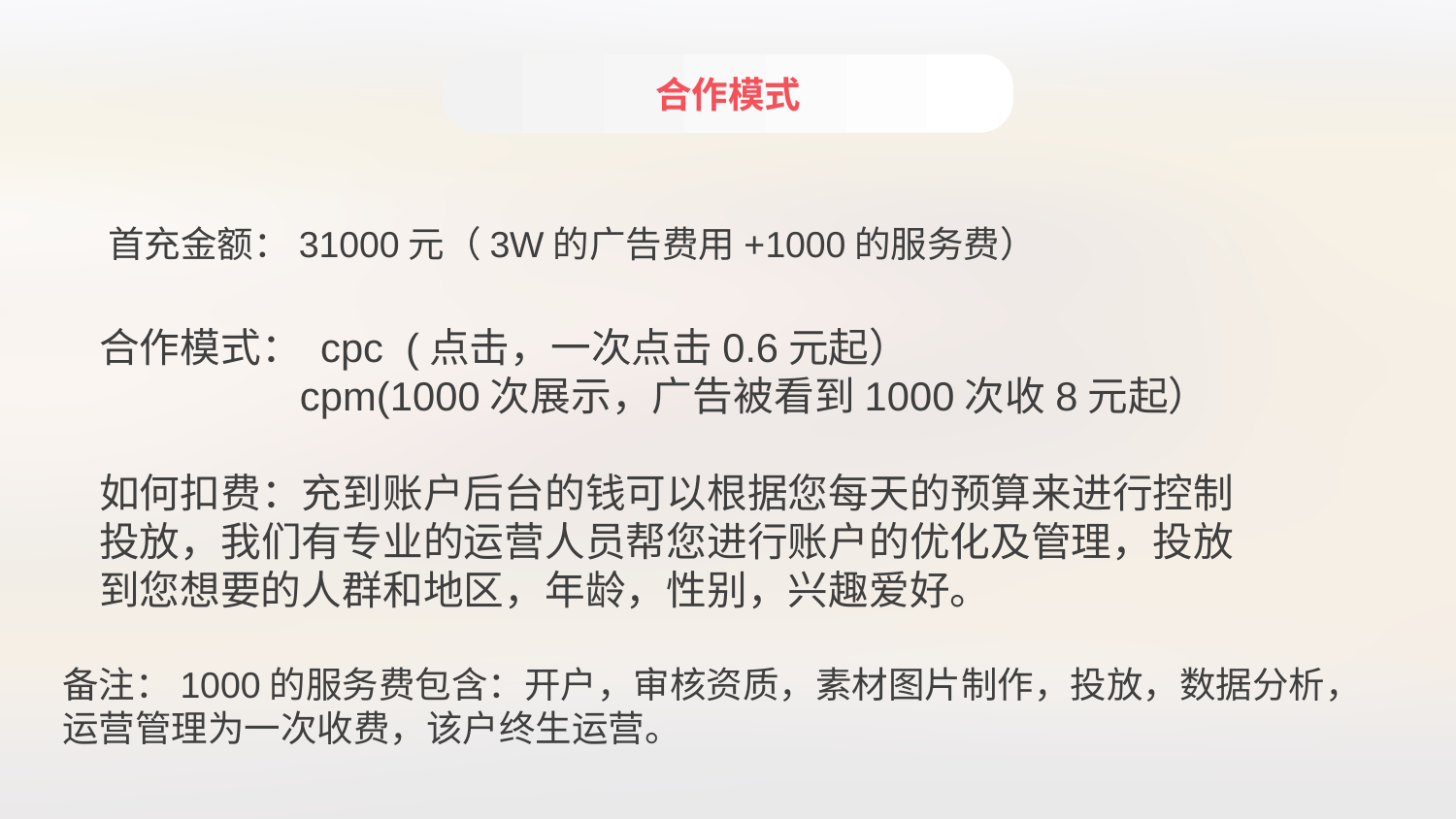

合作模式
 首充金额：31000元（3W的广告费用+1000的服务费）
合作模式： cpc  (点击，一次点击0.6元起）
                  cpm(1000次展示，广告被看到1000次收8元起）

如何扣费：充到账户后台的钱可以根据您每天的预算来进行控制投放，我们有专业的运营人员帮您进行账户的优化及管理，投放到您想要的人群和地区，年龄，性别，兴趣爱好。
备注：1000的服务费包含：开户，审核资质，素材图片制作，投放，数据分析，运营管理为一次收费，该户终生运营。